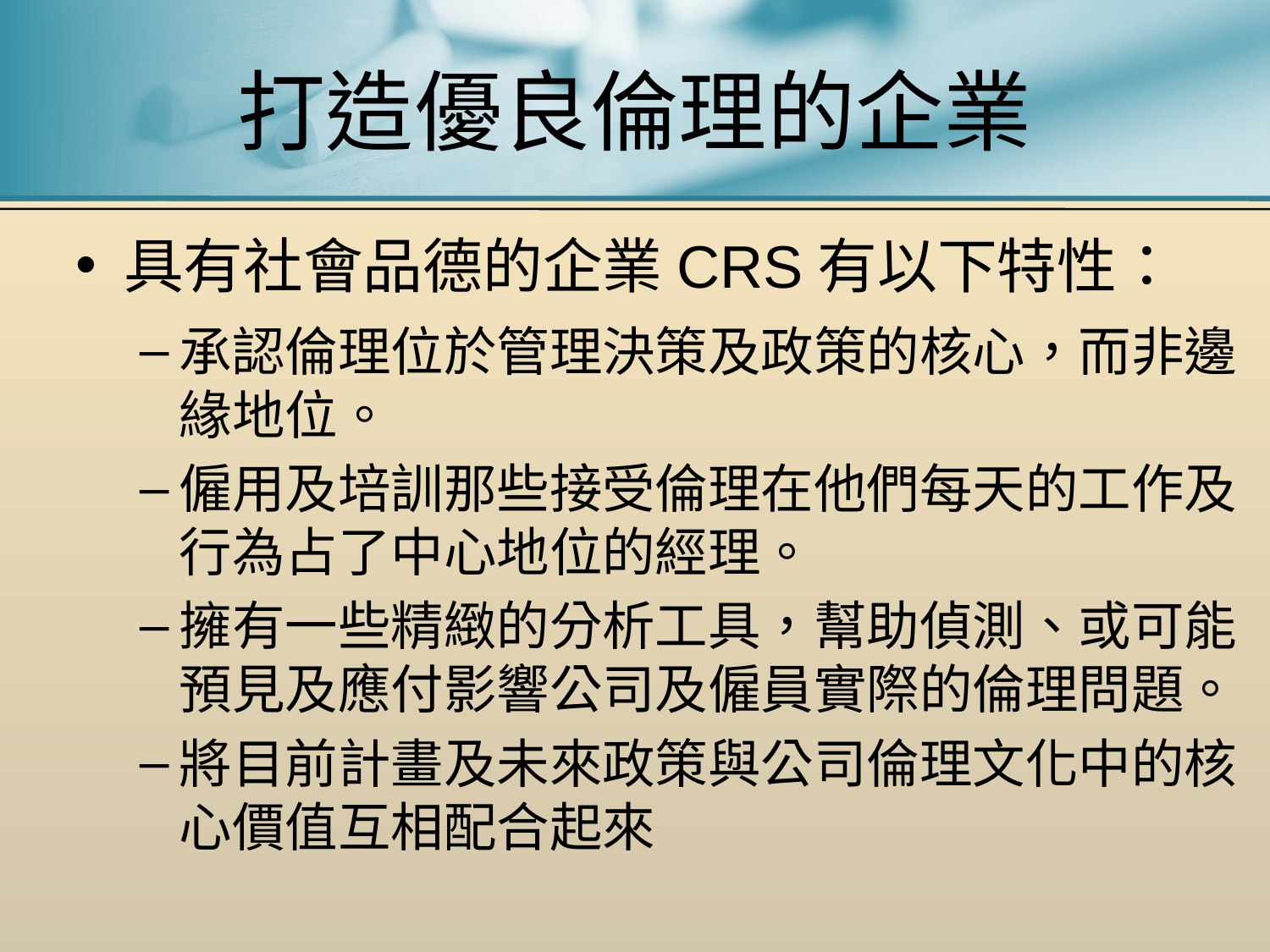

# 打造優良倫理的企業
具有社會品德的企業CRS有以下特性：
承認倫理位於管理決策及政策的核心，而非邊緣地位。
僱用及培訓那些接受倫理在他們每天的工作及行為占了中心地位的經理。
擁有一些精緻的分析工具，幫助偵測、或可能預見及應付影響公司及僱員實際的倫理問題。
將目前計畫及未來政策與公司倫理文化中的核心價值互相配合起來